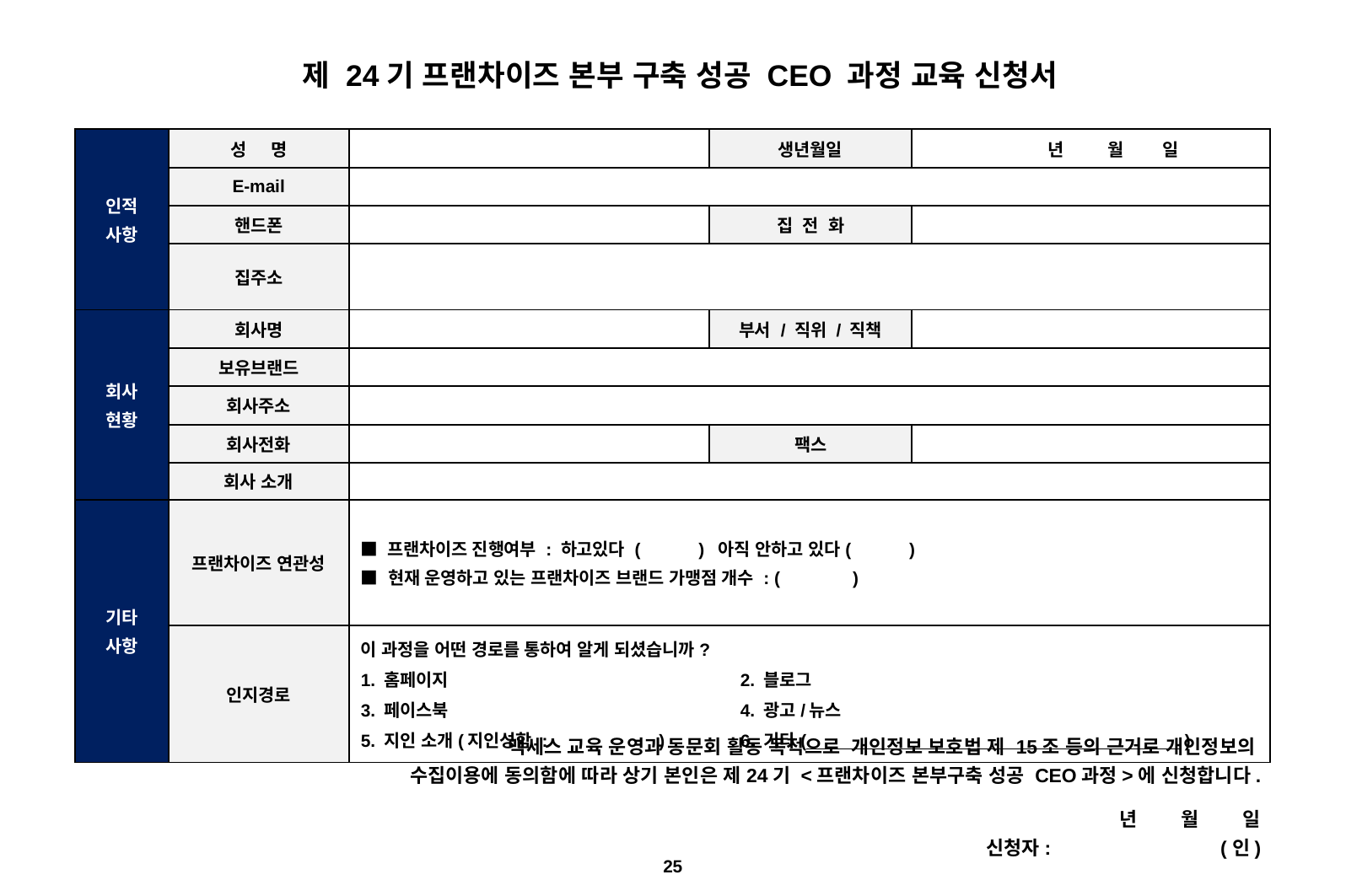

제 24기 프랜차이즈 본부 구축 성공 CEO 과정 교육 신청서
| 인적 사항 | 성 명 |  | 생년월일 | 년 월 일 |
| --- | --- | --- | --- | --- |
|  | E-mail |  |  |  |
|  | 핸드폰 |  | 집 전 화 |  |
|  | 집주소 |  |  |  |
| 회사 현황 | 회사명 |  | 부서 / 직위 / 직책 |  |
|  | 보유브랜드 |  |  |  |
|  | 회사주소 |  |  |  |
|  | 회사전화 |  | 팩스 |  |
|  | 회사 소개 |  |  |  |
| 기타 사항 | 프랜차이즈 연관성 | ■ 프랜차이즈 진행여부 : 하고있다 ( ) 아직 안하고 있다( ) ■ 현재 운영하고 있는 프랜차이즈 브랜드 가맹점 개수 : ( ) |  |  |
|  | 인지경로 | 이 과정을 어떤 경로를 통하여 알게 되셨습니까? 1. 홈페이지 2. 블로그 3. 페이스북 4. 광고/뉴스 5. 지인 소개(지인성함 : ) 6. 기타( ) |  |  |
맥세스 교육 운영과 동문회 활동 목적으로  개인정보 보호법 제 15조 등의 근거로 개인정보의
수집이용에 동의함에 따라 상기 본인은 제24기 <프랜차이즈 본부구축 성공 CEO과정>에 신청합니다.
                               년        월        일
신청자:                               (인)
25